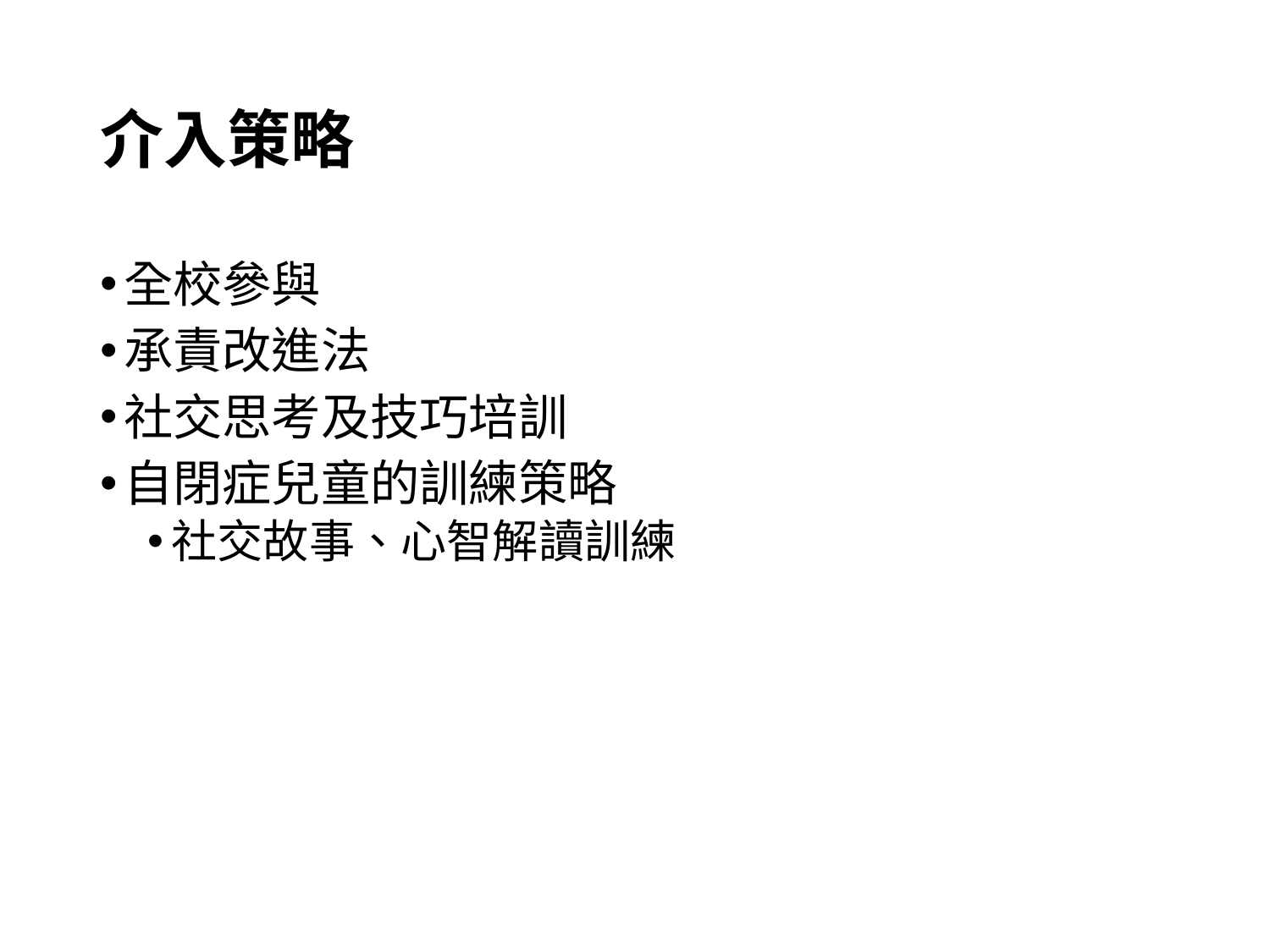

# 介入策略
全校參與
承責改進法
社交思考及技巧培訓
自閉症兒童的訓練策略
社交故事、心智解讀訓練